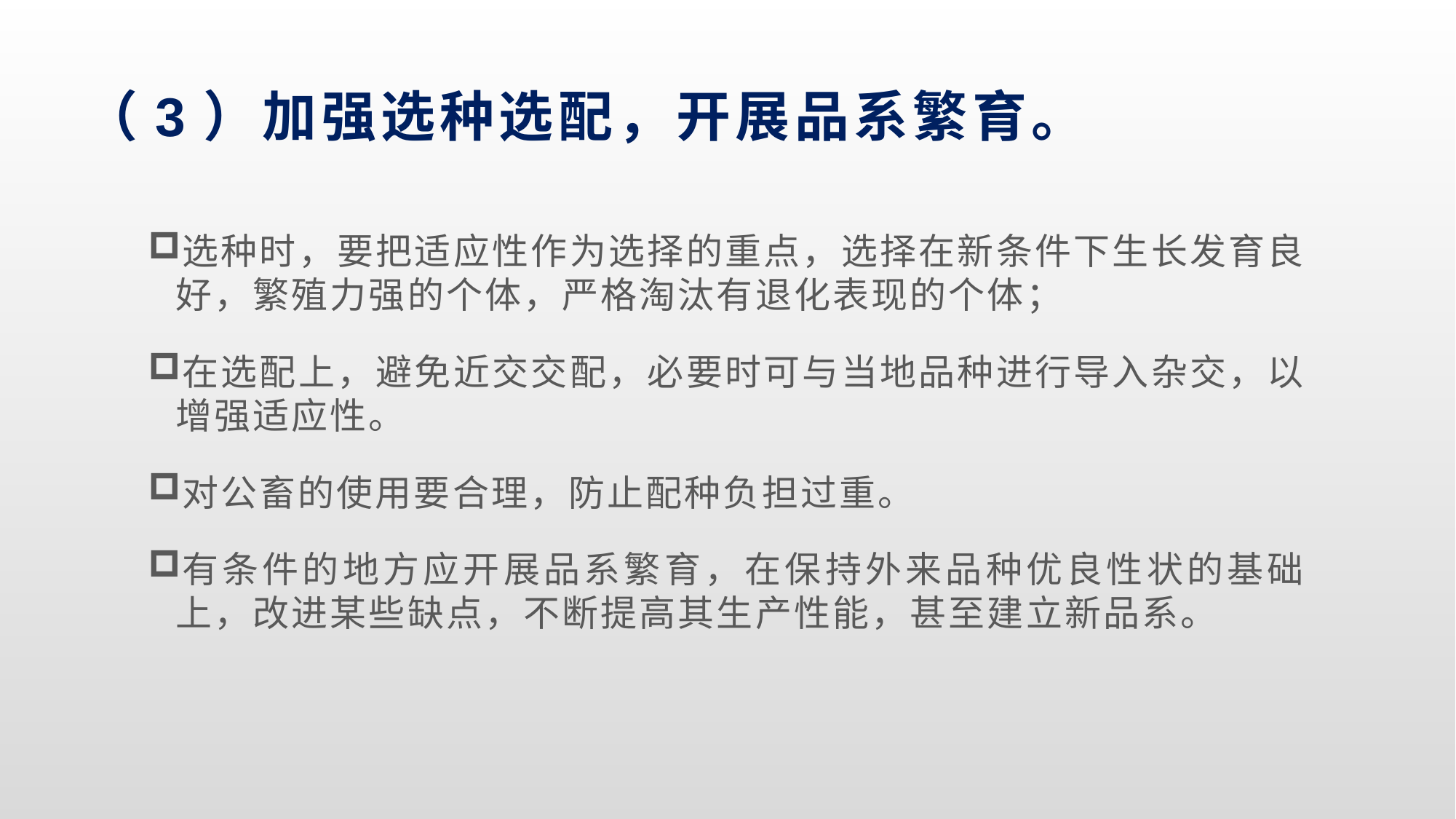

# （3）加强选种选配，开展品系繁育。

选种时，要把适应性作为选择的重点，选择在新条件下生长发育良好，繁殖力强的个体，严格淘汰有退化表现的个体；
在选配上，避免近交交配，必要时可与当地品种进行导入杂交，以增强适应性。
对公畜的使用要合理，防止配种负担过重。
有条件的地方应开展品系繁育，在保持外来品种优良性状的基础上，改进某些缺点，不断提高其生产性能，甚至建立新品系。